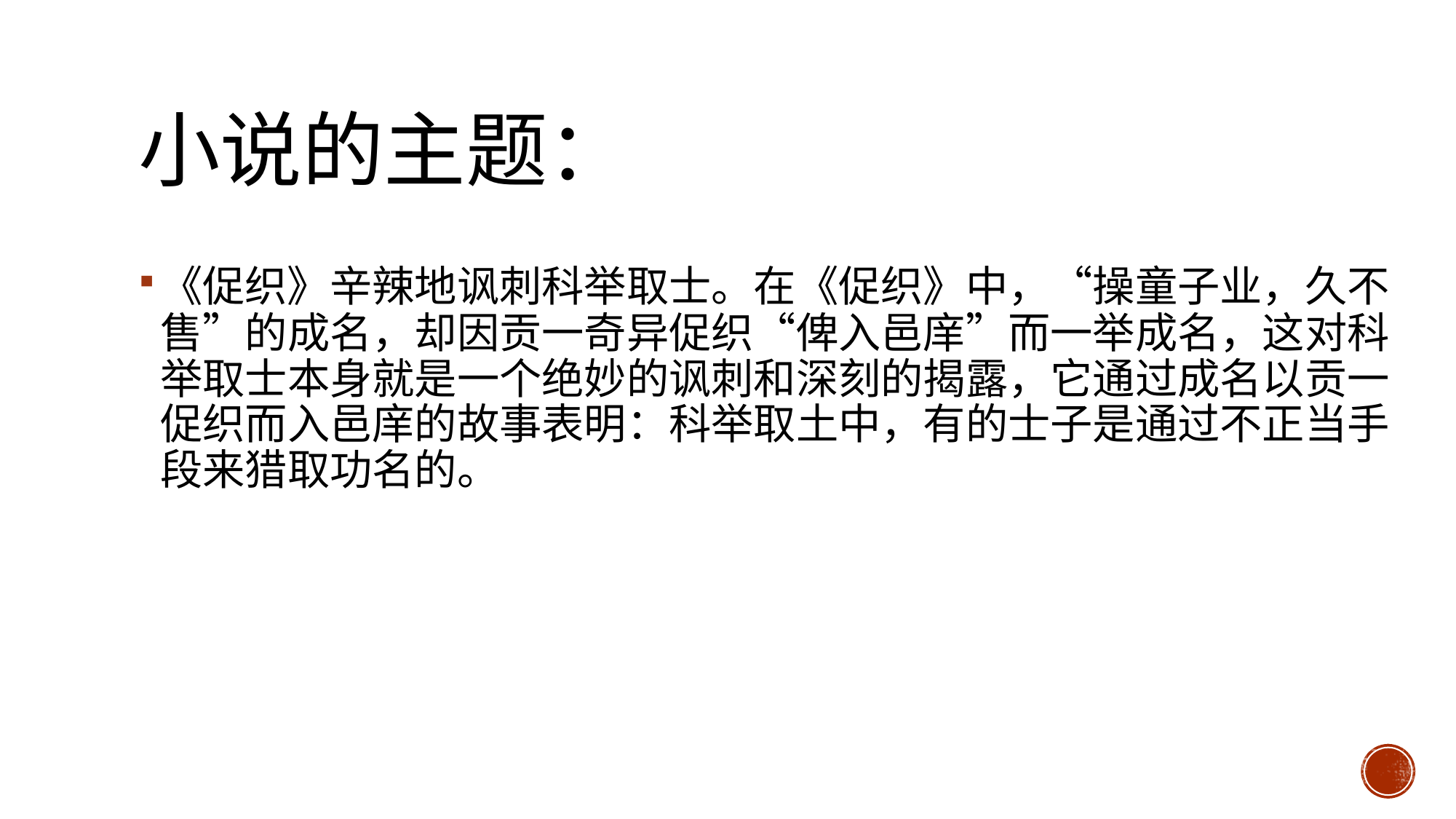

# 小说的主题：
《促织》辛辣地讽刺科举取士。在《促织》中，“操童子业，久不售”的成名，却因贡一奇异促织“俾入邑庠”而一举成名，这对科举取士本身就是一个绝妙的讽刺和深刻的揭露，它通过成名以贡一促织而入邑庠的故事表明：科举取土中，有的士子是通过不正当手段来猎取功名的。